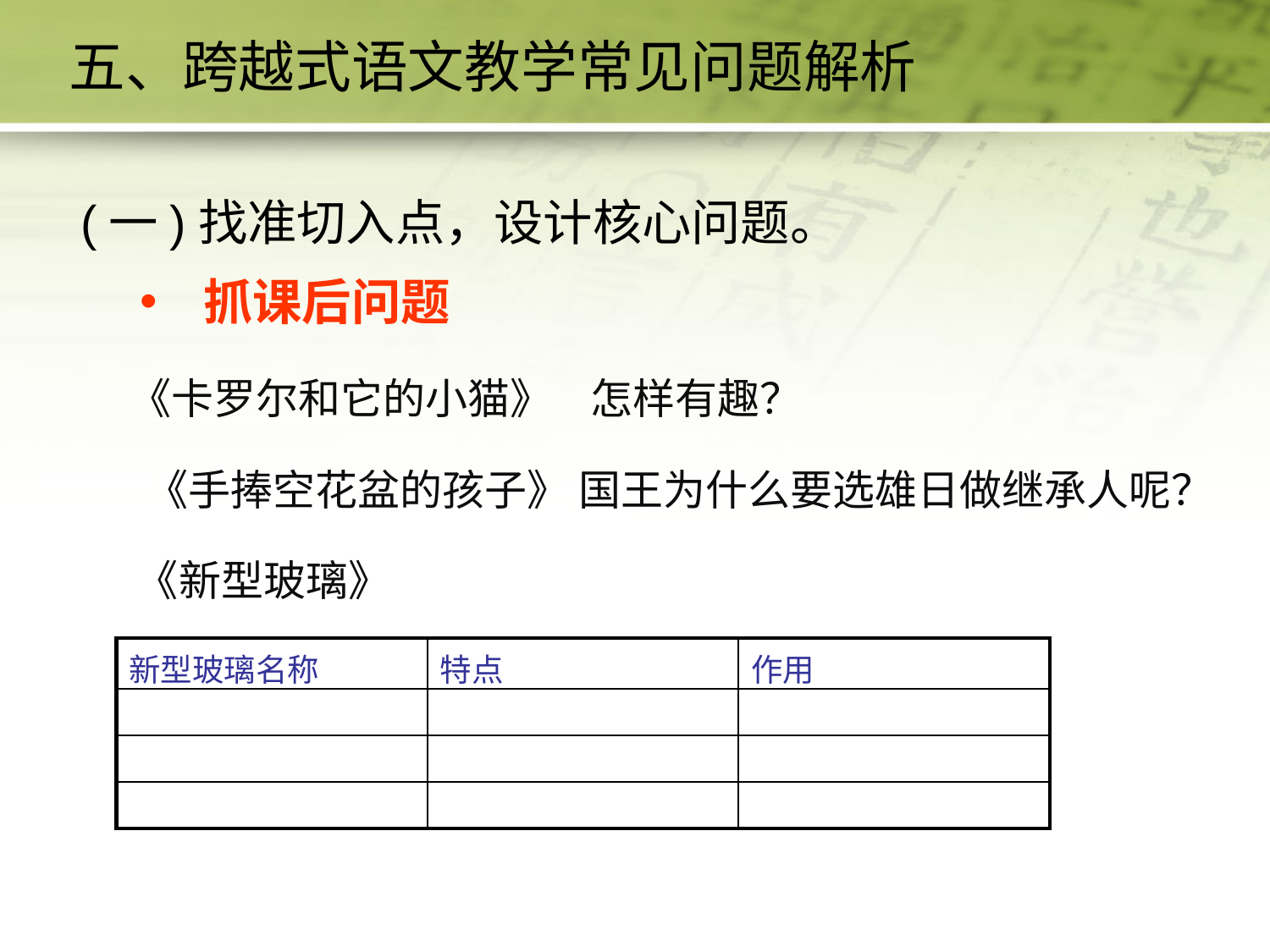

五、跨越式语文教学常见问题解析
(一)找准切入点，设计核心问题。
抓课后问题
《卡罗尔和它的小猫》    怎样有趣？
《手捧空花盆的孩子》 国王为什么要选雄日做继承人呢？
《新型玻璃》
| 新型玻璃名称 | 特点 | 作用 |
| --- | --- | --- |
|  |  |  |
|  |  |  |
|  |  |  |